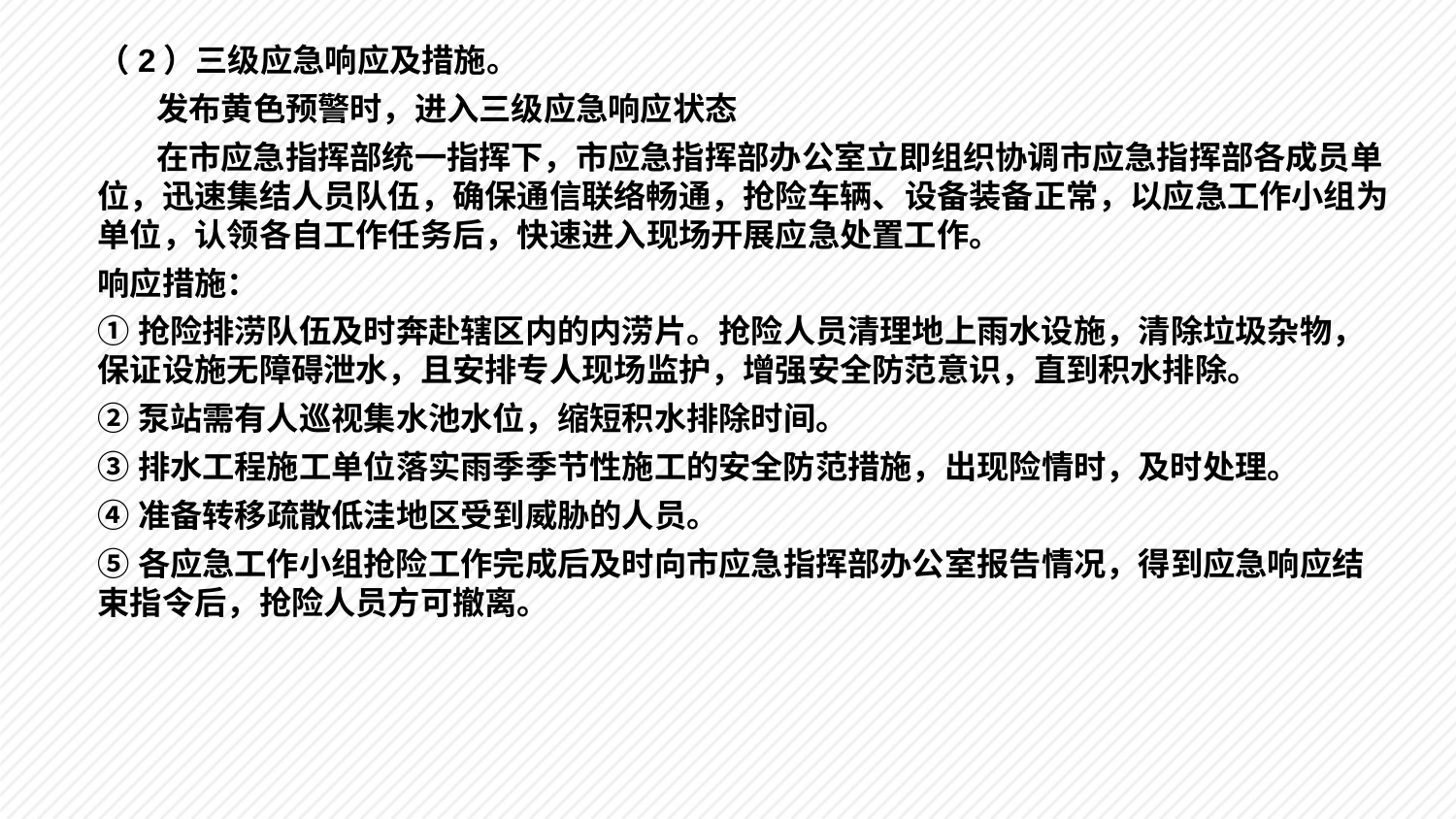

（2）三级应急响应及措施。
       发布黄色预警时，进入三级应急响应状态
       在市应急指挥部统一指挥下，市应急指挥部办公室立即组织协调市应急指挥部各成员单位，迅速集结人员队伍，确保通信联络畅通，抢险车辆、设备装备正常，以应急工作小组为单位，认领各自工作任务后，快速进入现场开展应急处置工作。
响应措施：
①抢险排涝队伍及时奔赴辖区内的内涝片。抢险人员清理地上雨水设施，清除垃圾杂物，保证设施无障碍泄水，且安排专人现场监护，增强安全防范意识，直到积水排除。
②泵站需有人巡视集水池水位，缩短积水排除时间。
③排水工程施工单位落实雨季季节性施工的安全防范措施，出现险情时，及时处理。
④准备转移疏散低洼地区受到威胁的人员。
⑤各应急工作小组抢险工作完成后及时向市应急指挥部办公室报告情况，得到应急响应结束指令后，抢险人员方可撤离。